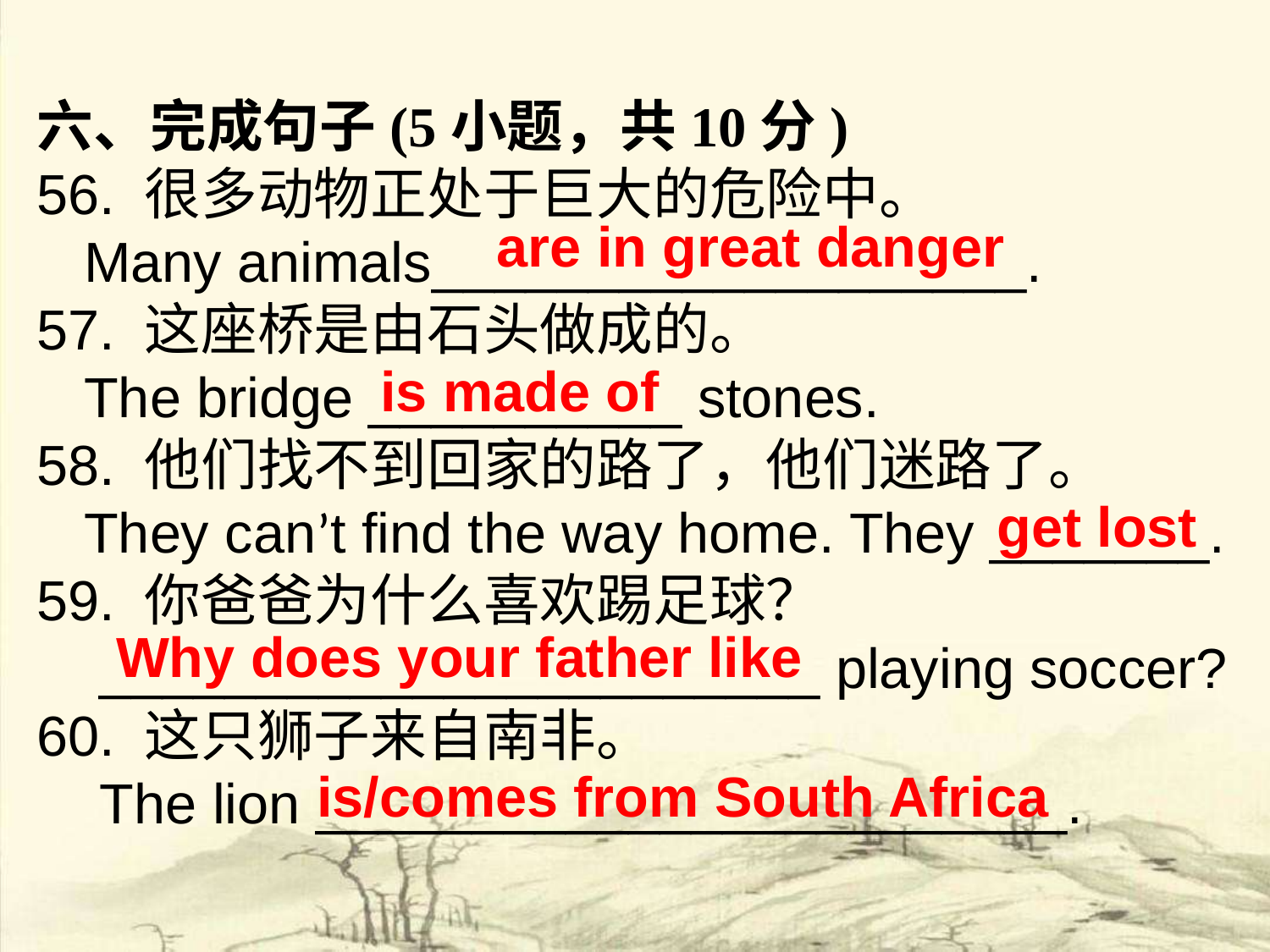

六、完成句子(5小题，共10分)
56. 很多动物正处于巨大的危险中。
   Many animals___________________.
57. 这座桥是由石头做成的。
   The bridge __________ stones.
58. 他们找不到回家的路了，他们迷路了。
   They can’t find the way home. They _______.
59. 你爸爸为什么喜欢踢足球？
    _______________________ playing soccer?
60. 这只狮子来自南非。
    The lion ________________________.

are in great danger
is made of
get lost
Why does your father like
is/comes from South Africa